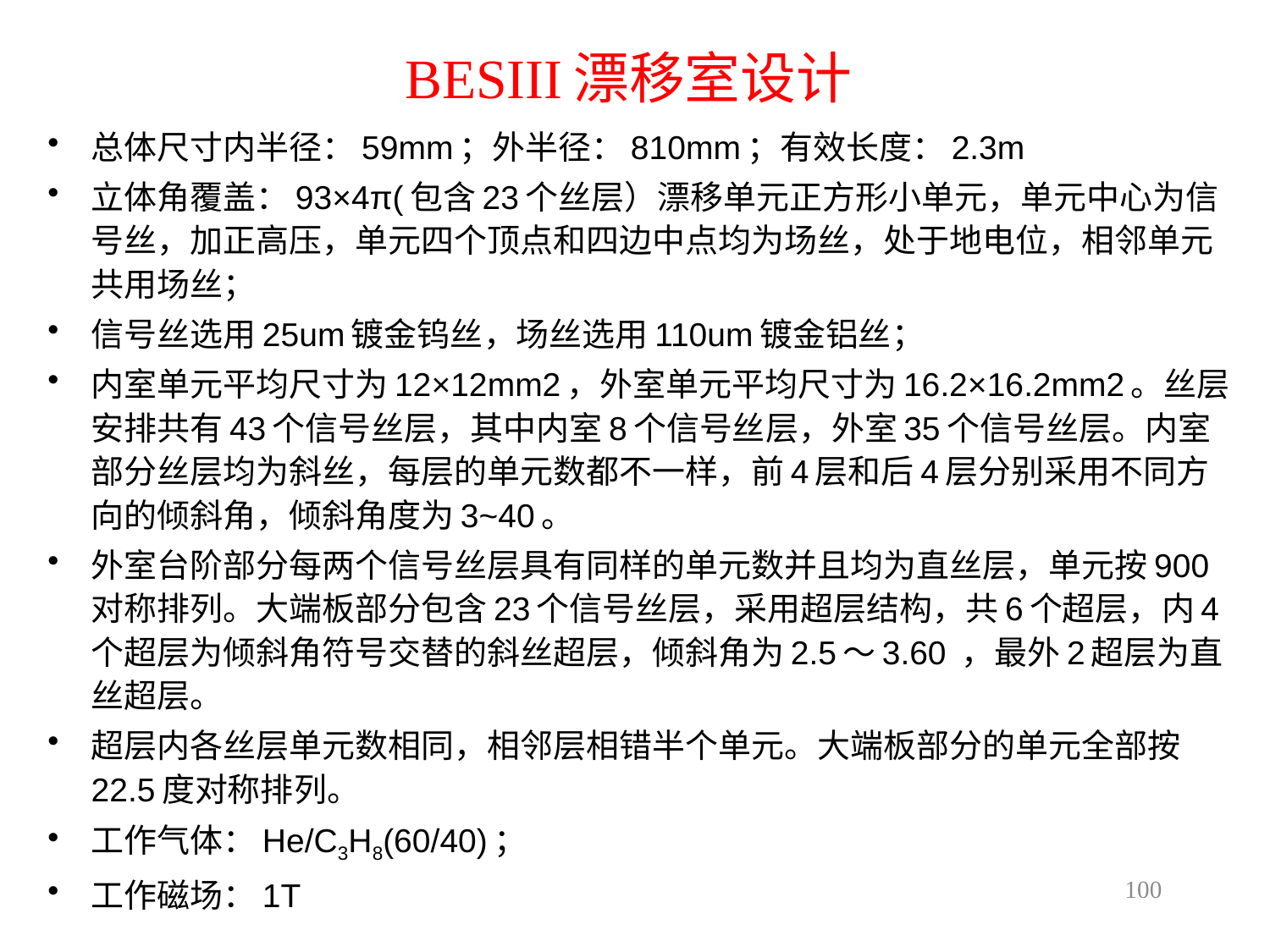

# BESIII漂移室设计
总体尺寸内半径：59mm；外半径：810mm；有效长度：2.3m
立体角覆盖：93×4π(包含23个丝层）漂移单元正方形小单元，单元中心为信号丝，加正高压，单元四个顶点和四边中点均为场丝，处于地电位，相邻单元共用场丝；
信号丝选用25um镀金钨丝，场丝选用110um镀金铝丝；
内室单元平均尺寸为12×12mm2，外室单元平均尺寸为16.2×16.2mm2。丝层安排共有43个信号丝层，其中内室8个信号丝层，外室35个信号丝层。内室部分丝层均为斜丝，每层的单元数都不一样，前4层和后4层分别采用不同方向的倾斜角，倾斜角度为3~40。
外室台阶部分每两个信号丝层具有同样的单元数并且均为直丝层，单元按900对称排列。大端板部分包含23个信号丝层，采用超层结构，共6个超层，内4个超层为倾斜角符号交替的斜丝超层，倾斜角为2.5～3.60 ，最外2超层为直丝超层。
超层内各丝层单元数相同，相邻层相错半个单元。大端板部分的单元全部按22.5度对称排列。
工作气体：He/C3H8(60/40)；
工作磁场：1T
100